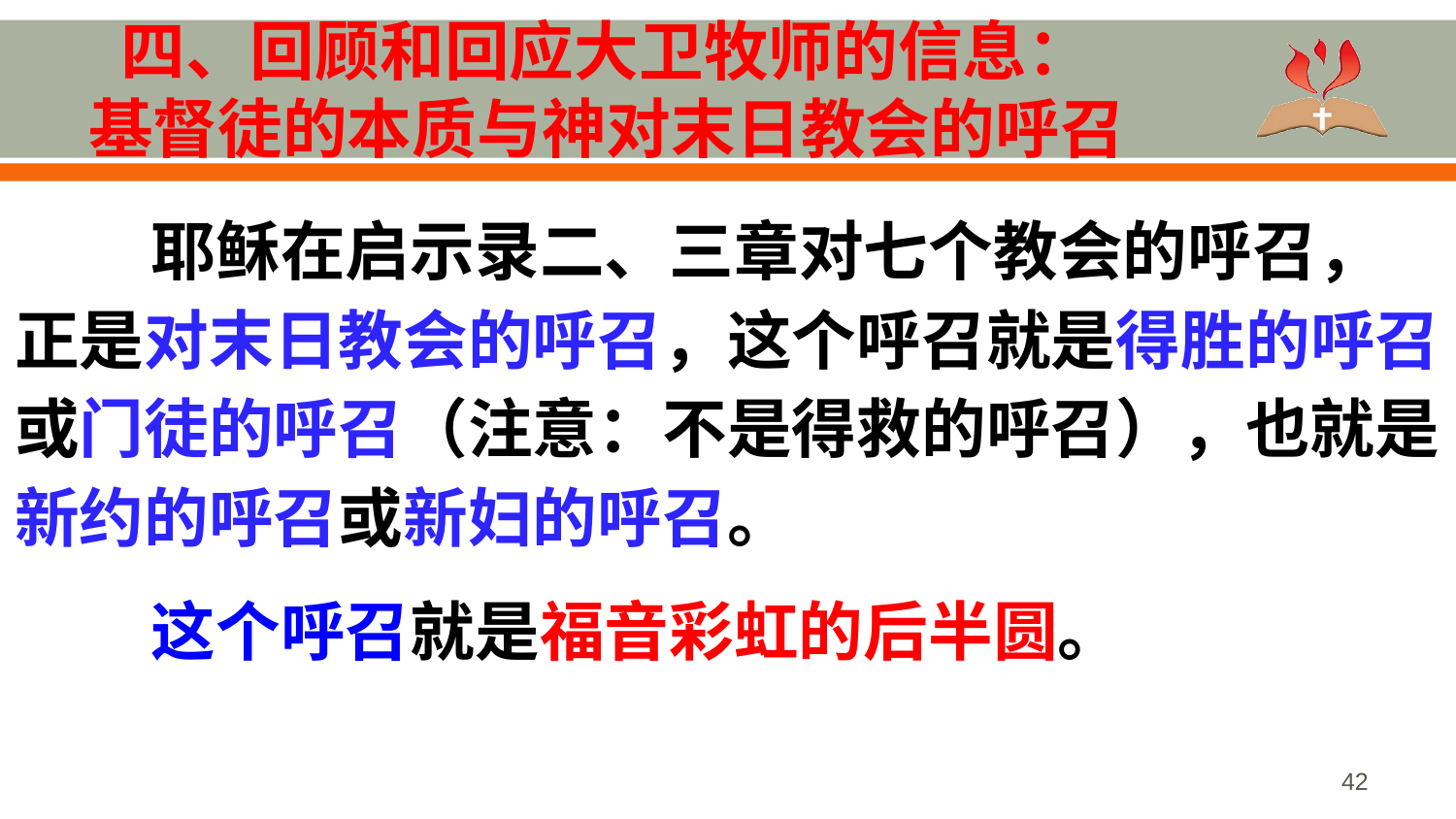

# 四、回顾和回应大卫牧师的信息： 基督徒的本质与神对末日教会的呼召
耶稣在启示录二、三章对七个教会的呼召，正是对末日教会的呼召，这个呼召就是得胜的呼召或门徒的呼召（注意：不是得救的呼召），也就是新约的呼召或新妇的呼召。
这个呼召就是福音彩虹的后半圆。

42